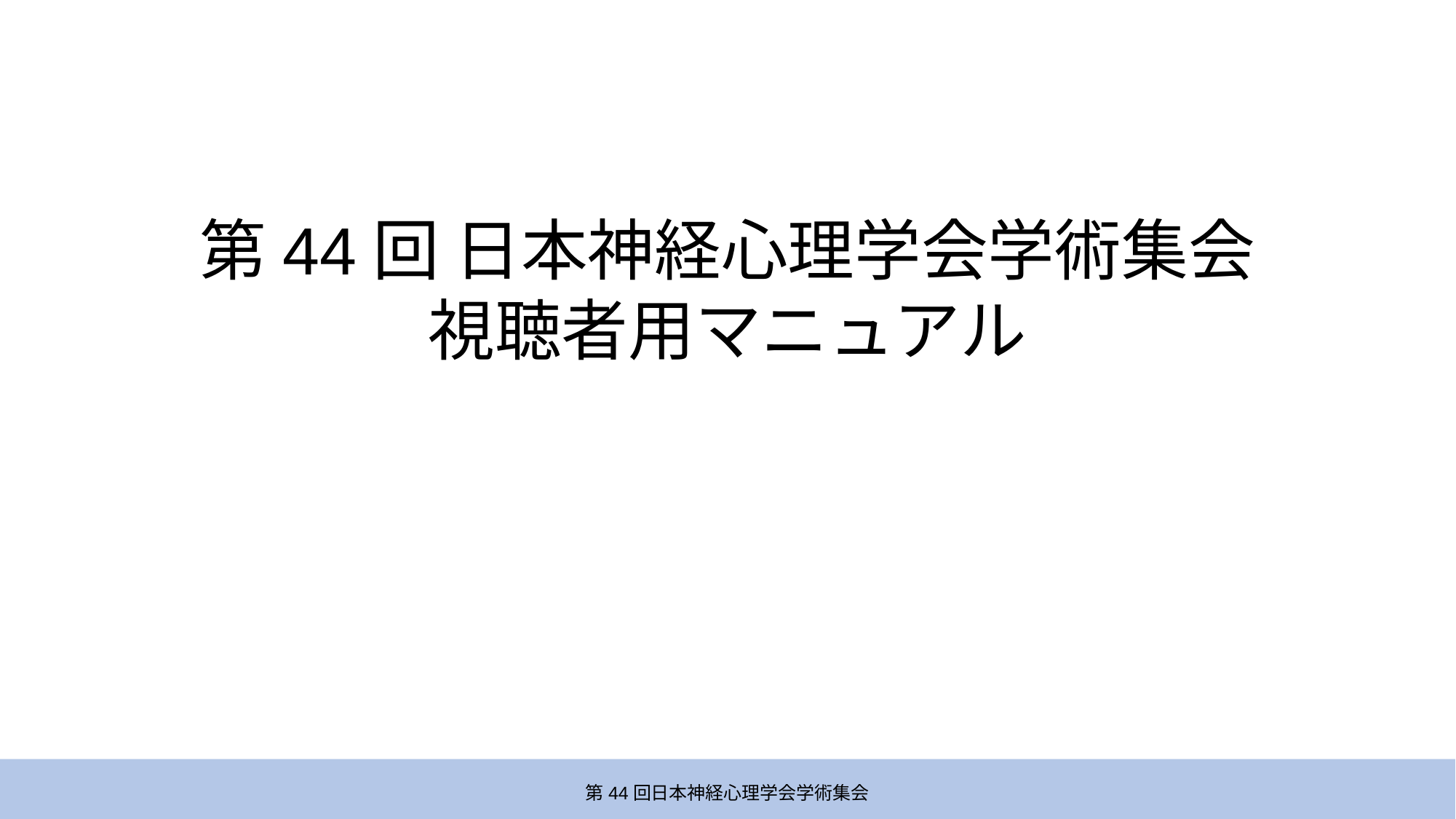

第44回 日本神経心理学会学術集会
視聴者用マニュアル

第44回日本神経心理学会学術集会